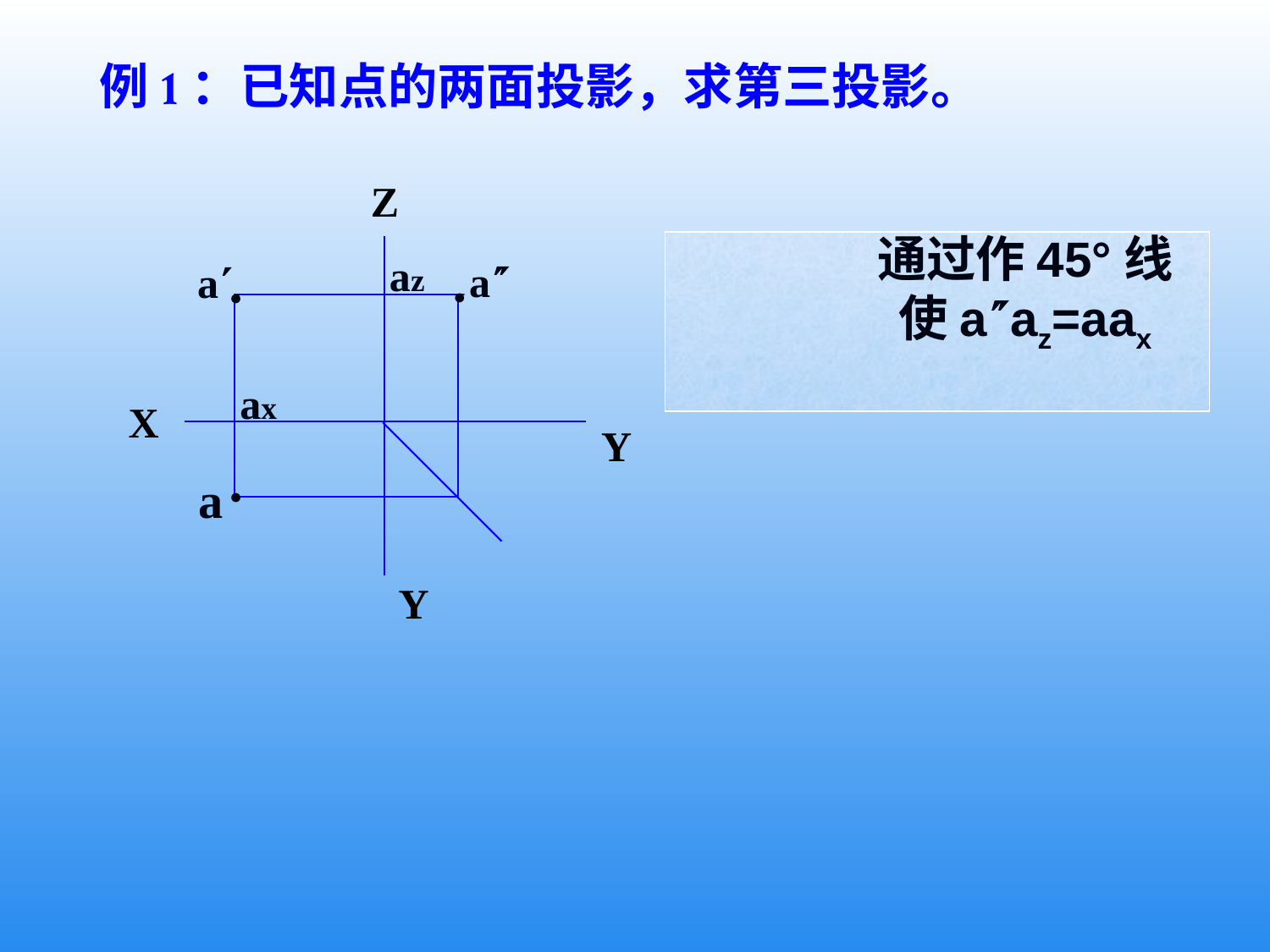

例1：已知点的两面投影，求第三投影。
Z
通过作45°线使a″az=aax

az
a″
●
a′
●

ax
X
Y
a
●

Y